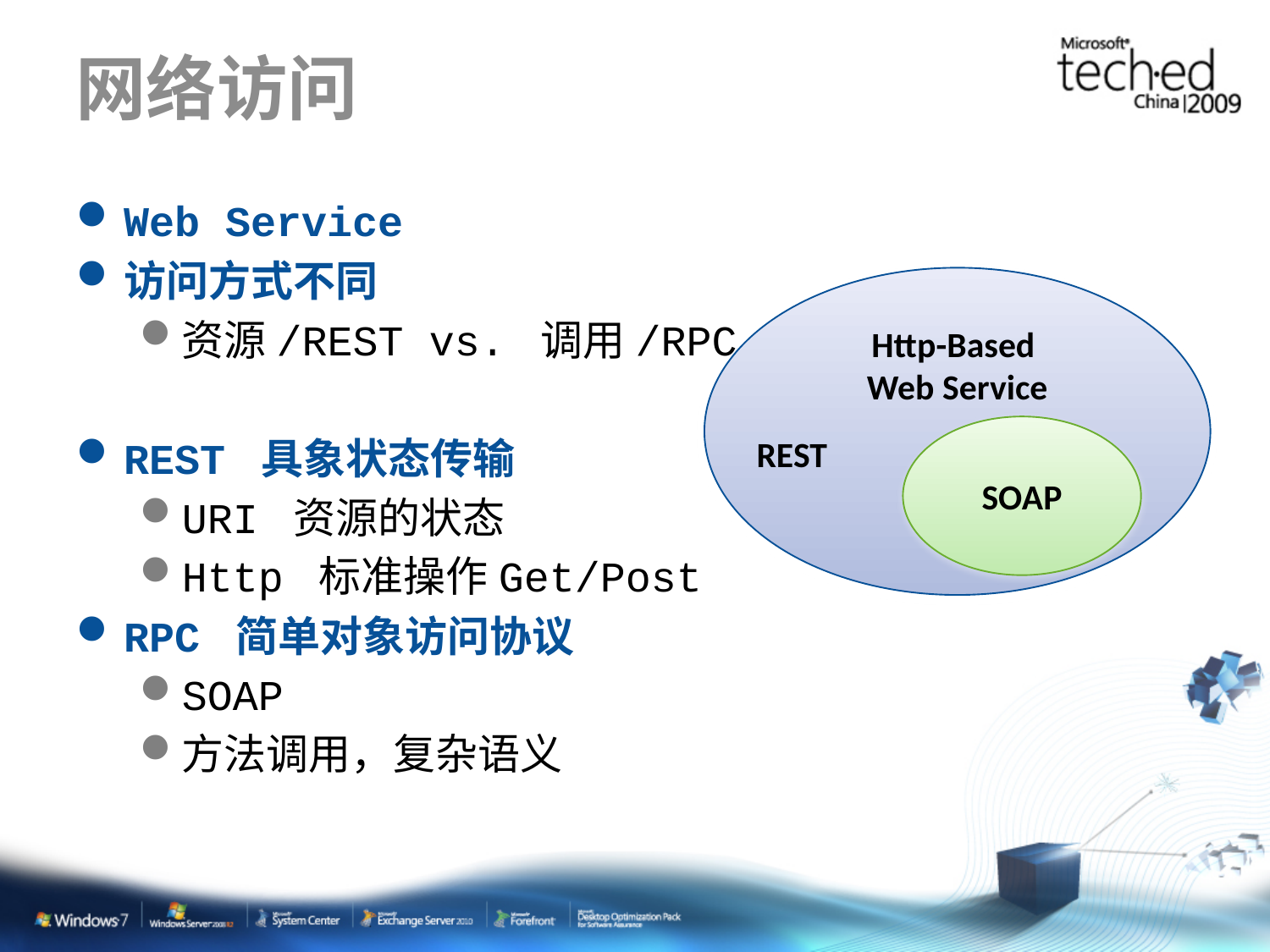

# 网络访问
Web Service
访问方式不同
资源/REST vs. 调用/RPC

REST 具象状态传输
URI 资源的状态
Http 标准操作Get/Post
RPC 简单对象访问协议
SOAP
方法调用，复杂语义
Http-Based
Web Service
SOAP
REST